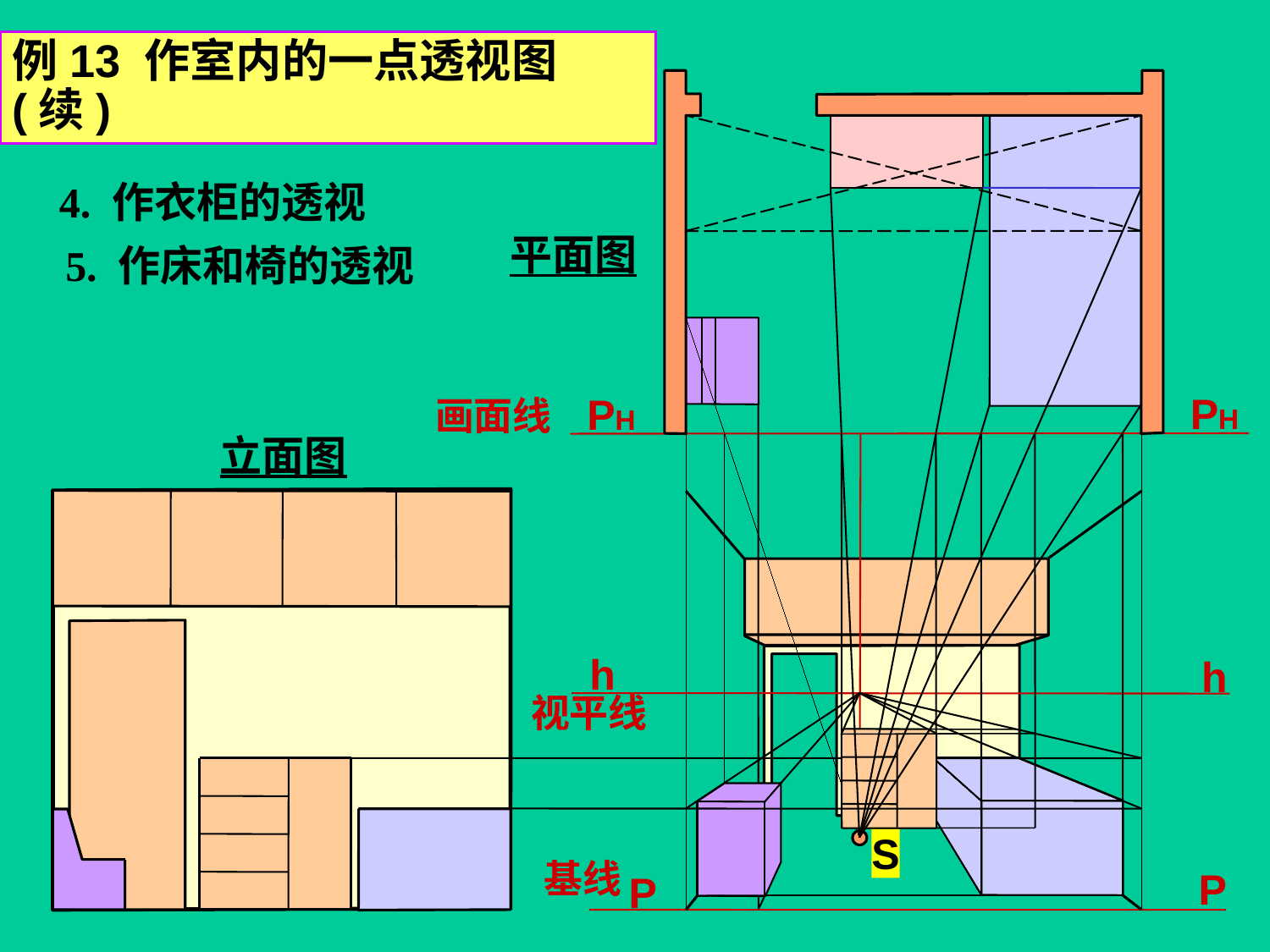

例13 作室内的一点透视图(续)
# 例13 作室内的一点透视图(续)

平面图

PH
PH
画面线

S

4. 作衣柜的透视

5. 作床和椅的透视

立面图

h
h
视平线

基线
P
P